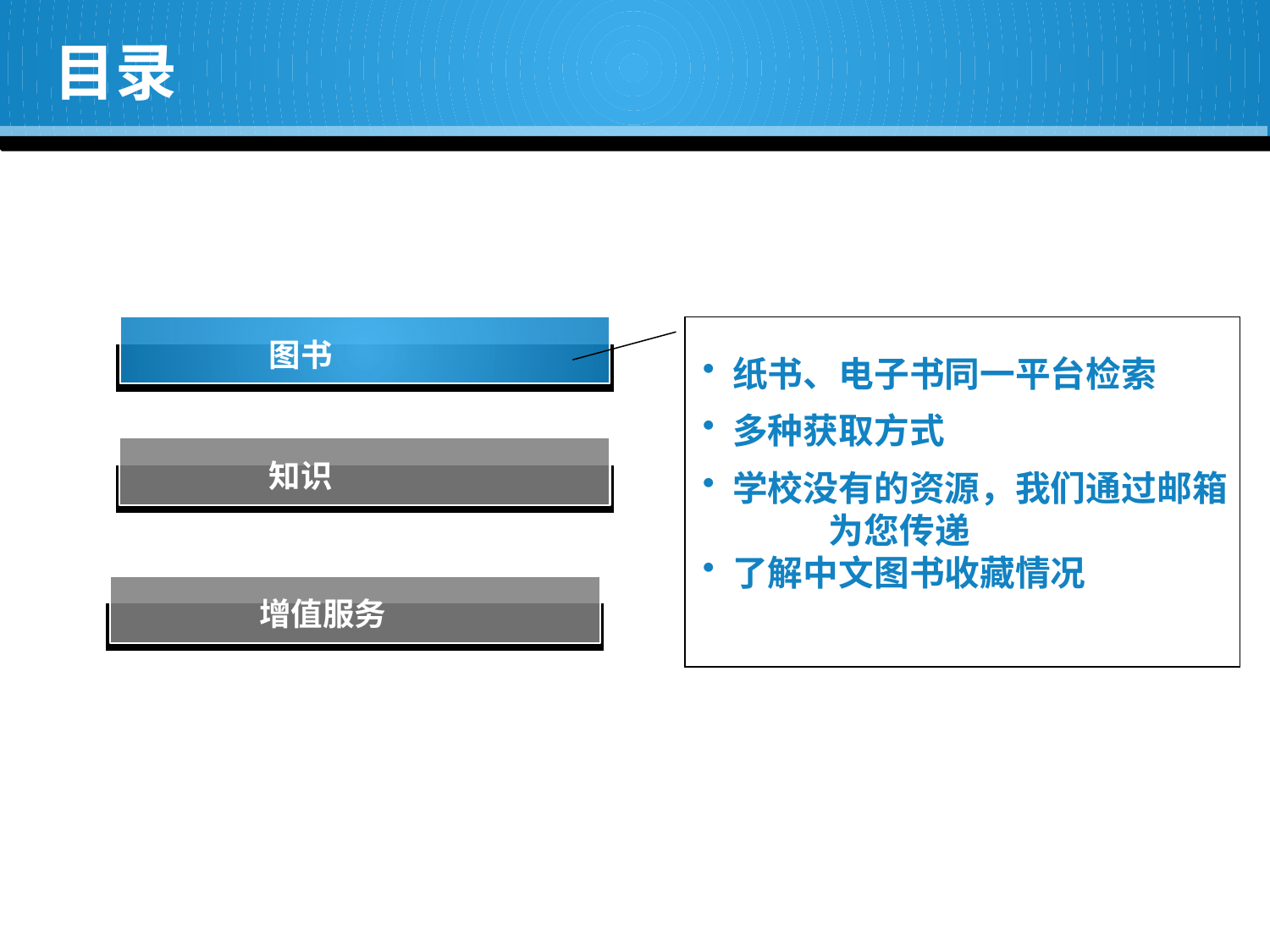

# 目录

图书

纸书、电子书同一平台检索

多种获取方式

学校没有的资源，我们通过邮箱              为您传递
了解中文图书收藏情况

知识

增值服务